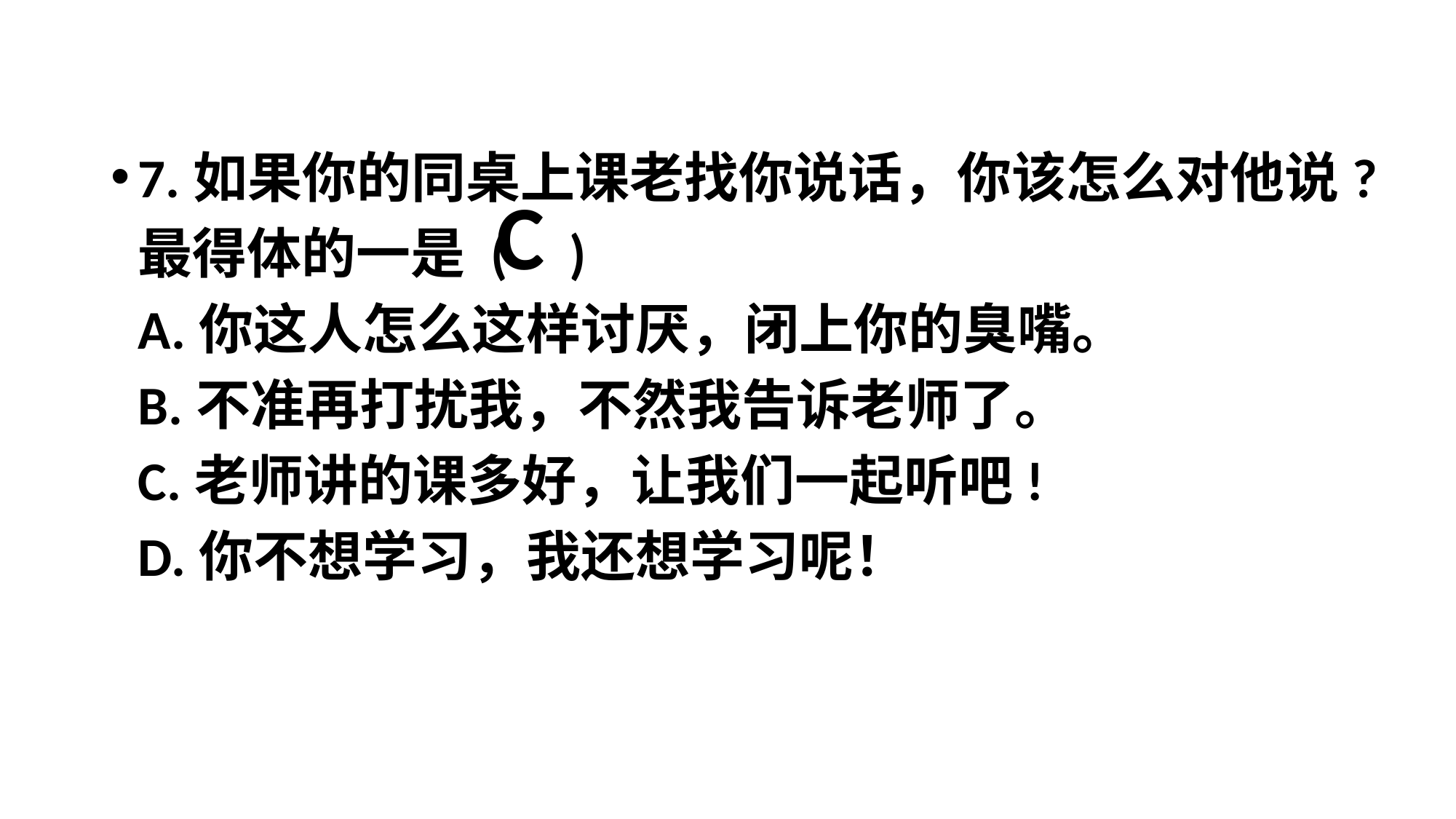

7.如果你的同桌上课老找你说话，你该怎么对他说?最得体的一是 (     )
A.你这人怎么这样讨厌，闭上你的臭嘴。
B.不准再打扰我，不然我告诉老师了。
C.老师讲的课多好，让我们一起听吧!
D.你不想学习，我还想学习呢！

C